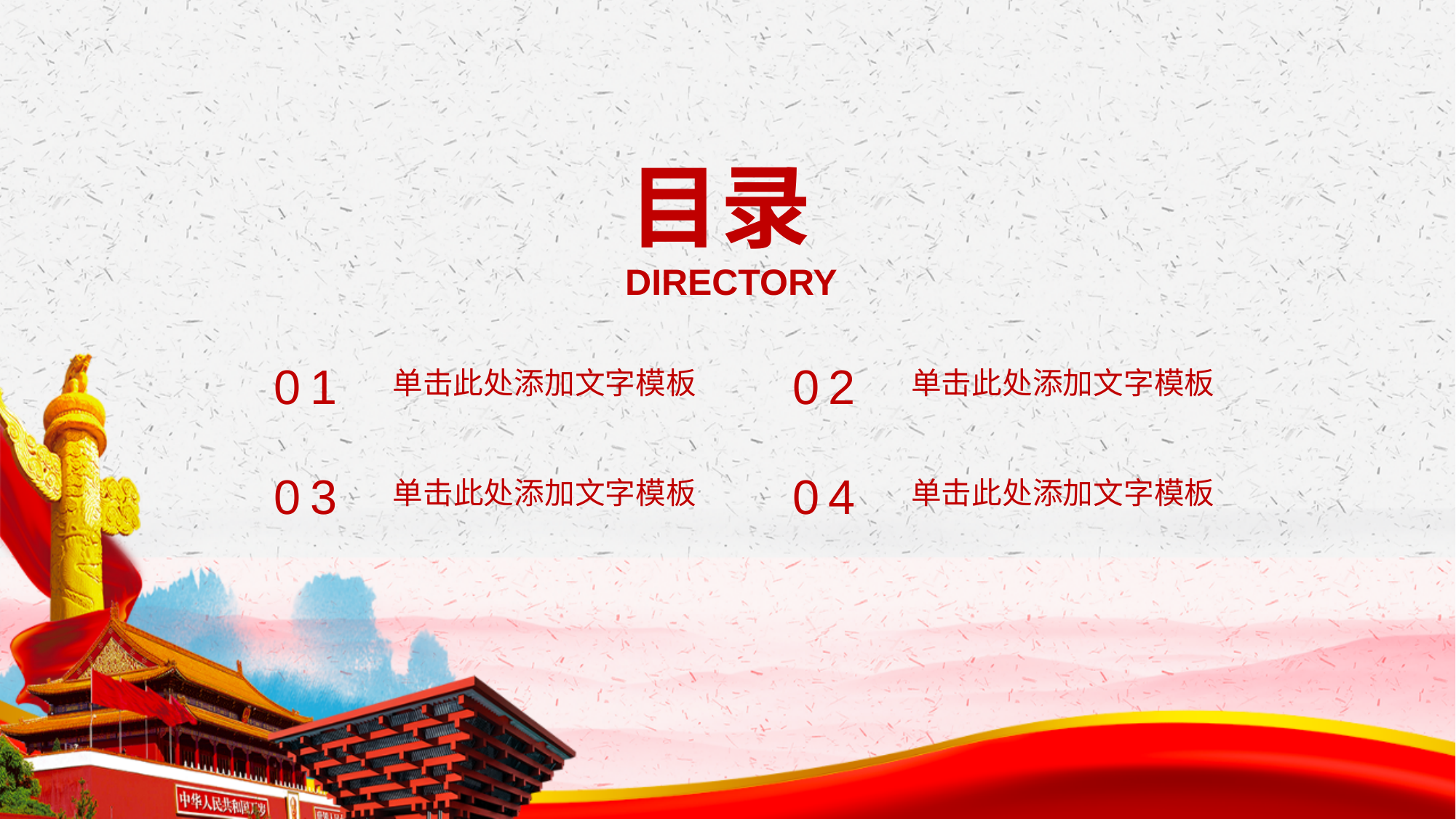

目录DIRECTORY
01
单击此处添加文字模板
02
单击此处添加文字模板
03
单击此处添加文字模板
04
单击此处添加文字模板